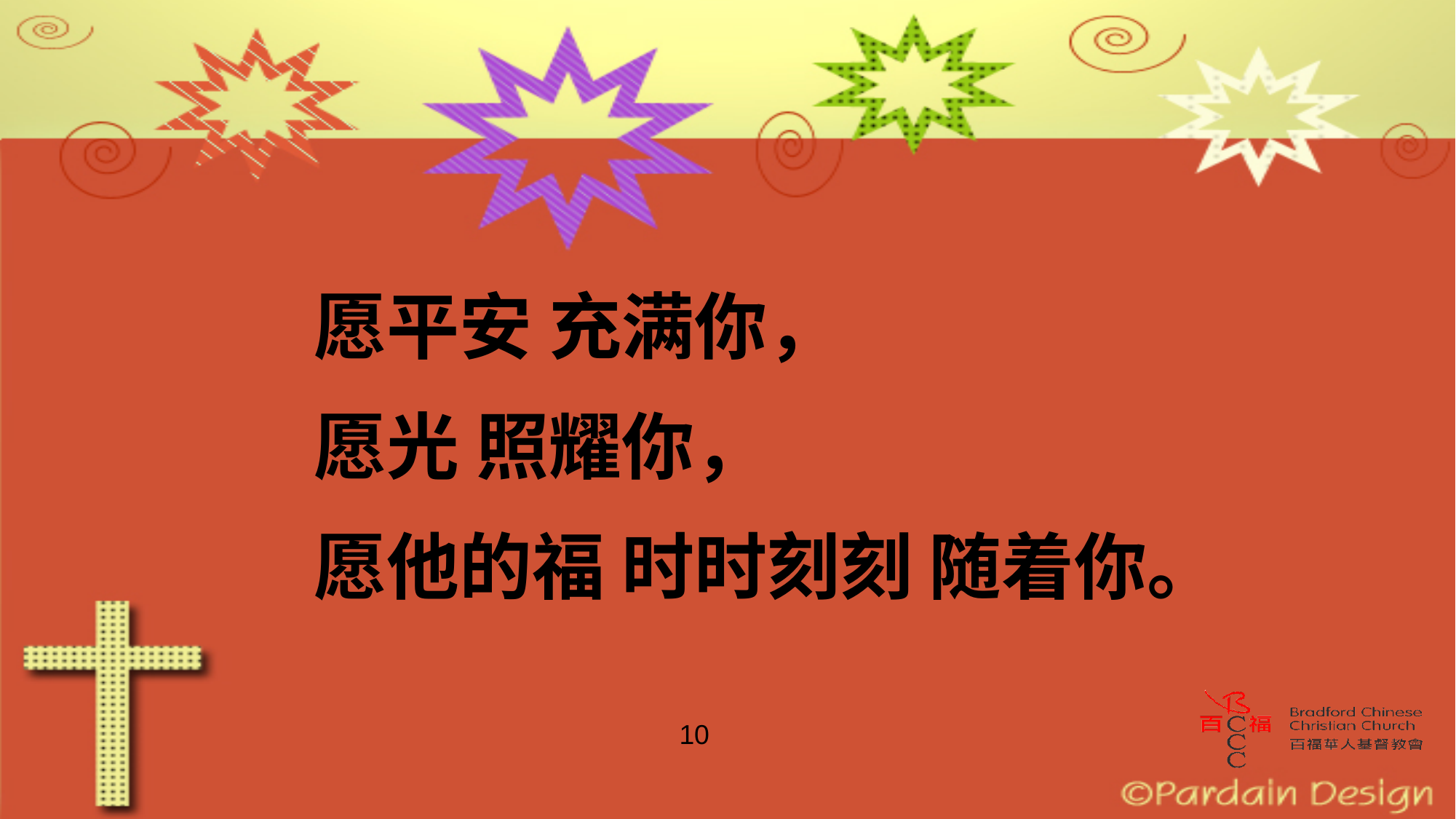

愿平安 充满你，
愿光 照耀你，
愿他的福 时时刻刻 随着你。
10